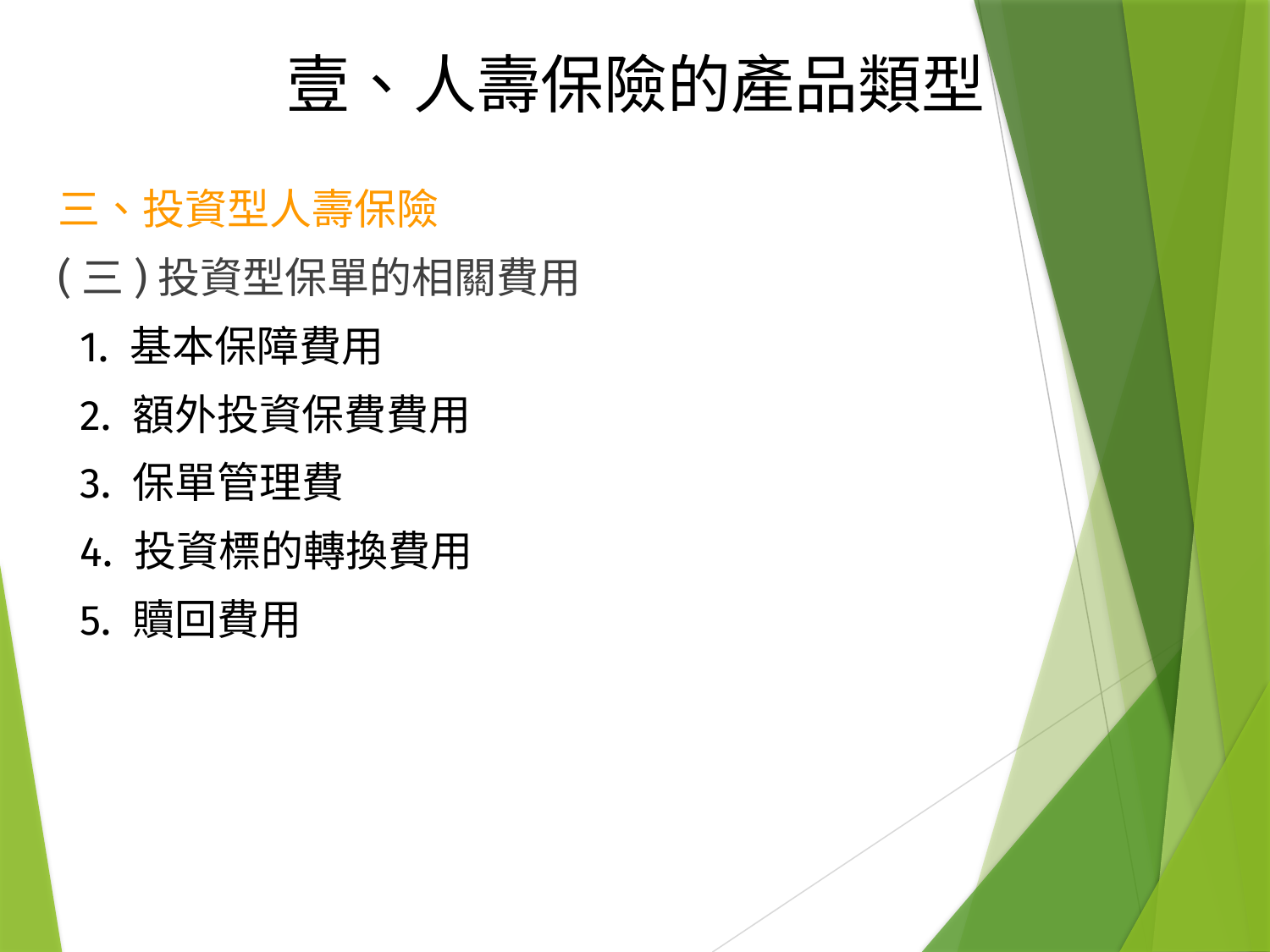

壹、人壽保險的產品類型
三、投資型人壽保險
(三)投資型保單的相關費用
  1. 基本保障費用
  2. 額外投資保費費用
  3. 保單管理費
  4. 投資標的轉換費用
  5. 贖回費用